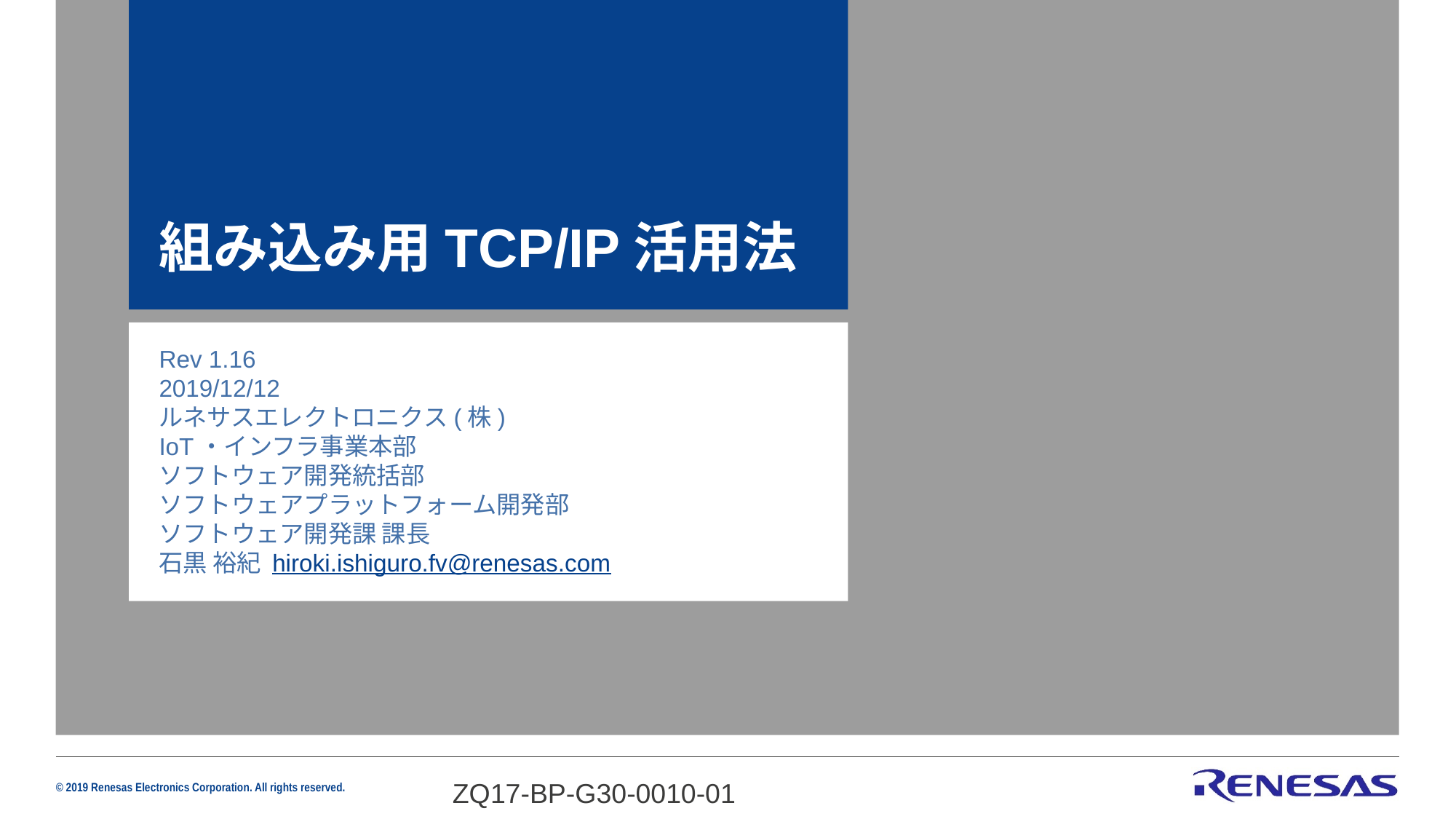

組み込み用TCP/IP活用法
Rev 1.16
2019/12/12
ルネサスエレクトロニクス(株)
IoT・インフラ事業本部
ソフトウェア開発統括部
ソフトウェアプラットフォーム開発部
ソフトウェア開発課 課長
石黒 裕紀 hiroki.ishiguro.fv@renesas.com
ZQ17-BP-G30-0010-01